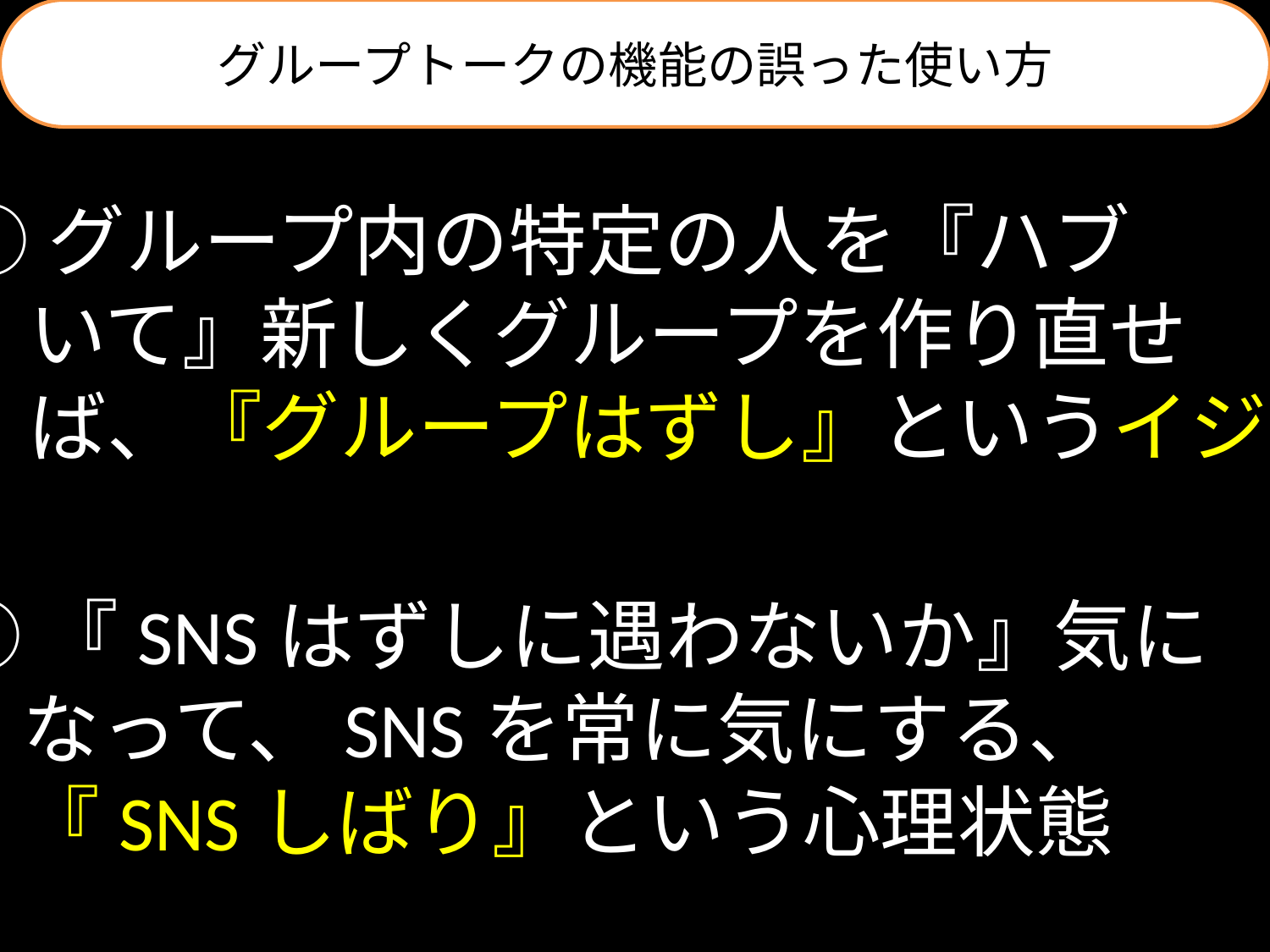

グループトークの機能の誤った使い方
①グループ内の特定の人を『ハブ
　いて』新しくグループを作り直せ
　ば、『グループはずし』というイジメ
②『SNSはずしに遇わないか』気に
　なって、SNSを常に気にする、
　『SNSしばり』という心理状態　　等